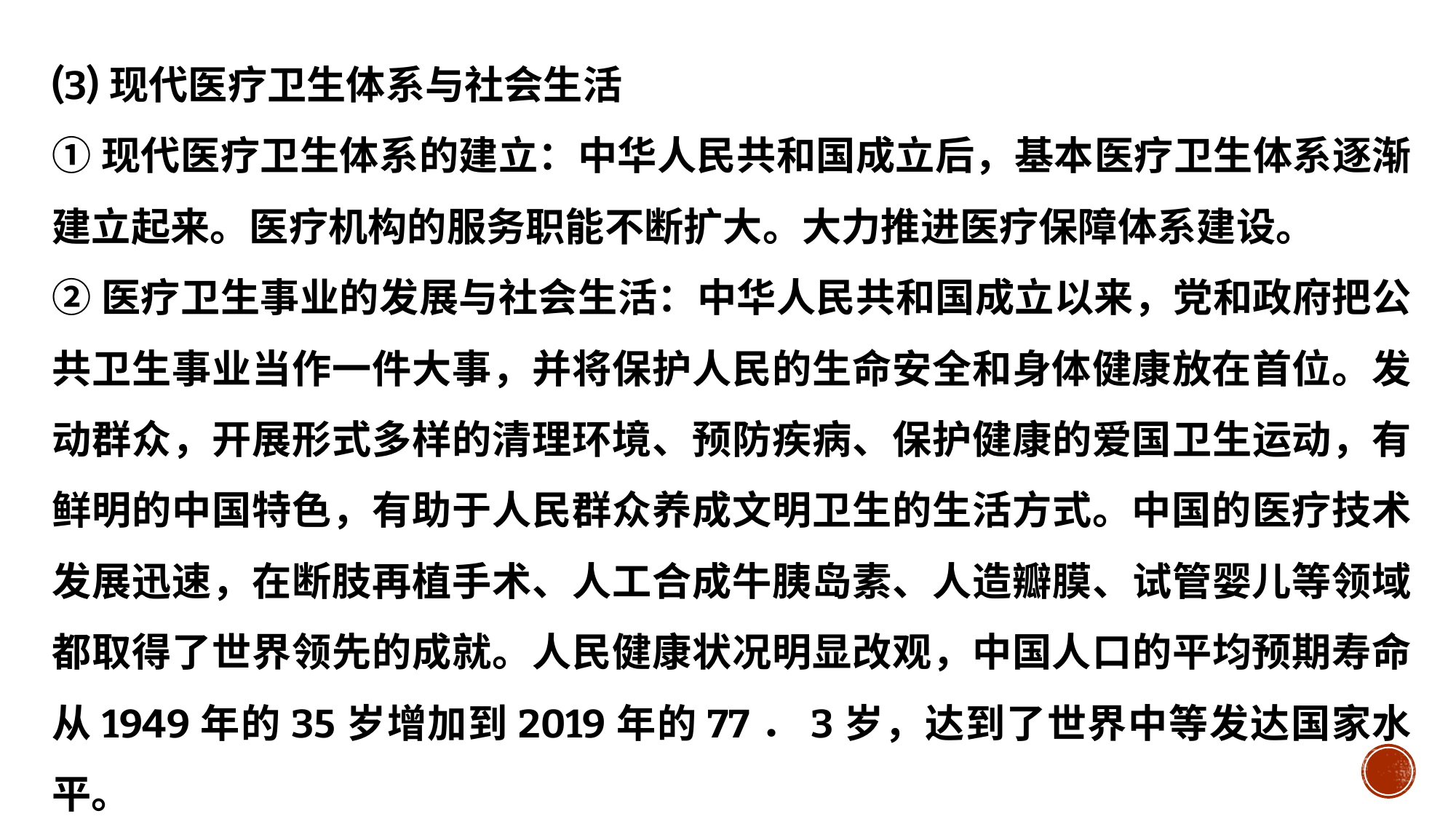

(3)现代医疗卫生体系与社会生活
①现代医疗卫生体系的建立：中华人民共和国成立后，基本医疗卫生体系逐渐建立起来。医疗机构的服务职能不断扩大。大力推进医疗保障体系建设。
②医疗卫生事业的发展与社会生活：中华人民共和国成立以来，党和政府把公共卫生事业当作一件大事，并将保护人民的生命安全和身体健康放在首位。发动群众，开展形式多样的清理环境、预防疾病、保护健康的爱国卫生运动，有鲜明的中国特色，有助于人民群众养成文明卫生的生活方式。中国的医疗技术发展迅速，在断肢再植手术、人工合成牛胰岛素、人造瓣膜、试管婴儿等领域都取得了世界领先的成就。人民健康状况明显改观，中国人口的平均预期寿命从1949年的35岁增加到2019年的77．3岁，达到了世界中等发达国家水平。
#